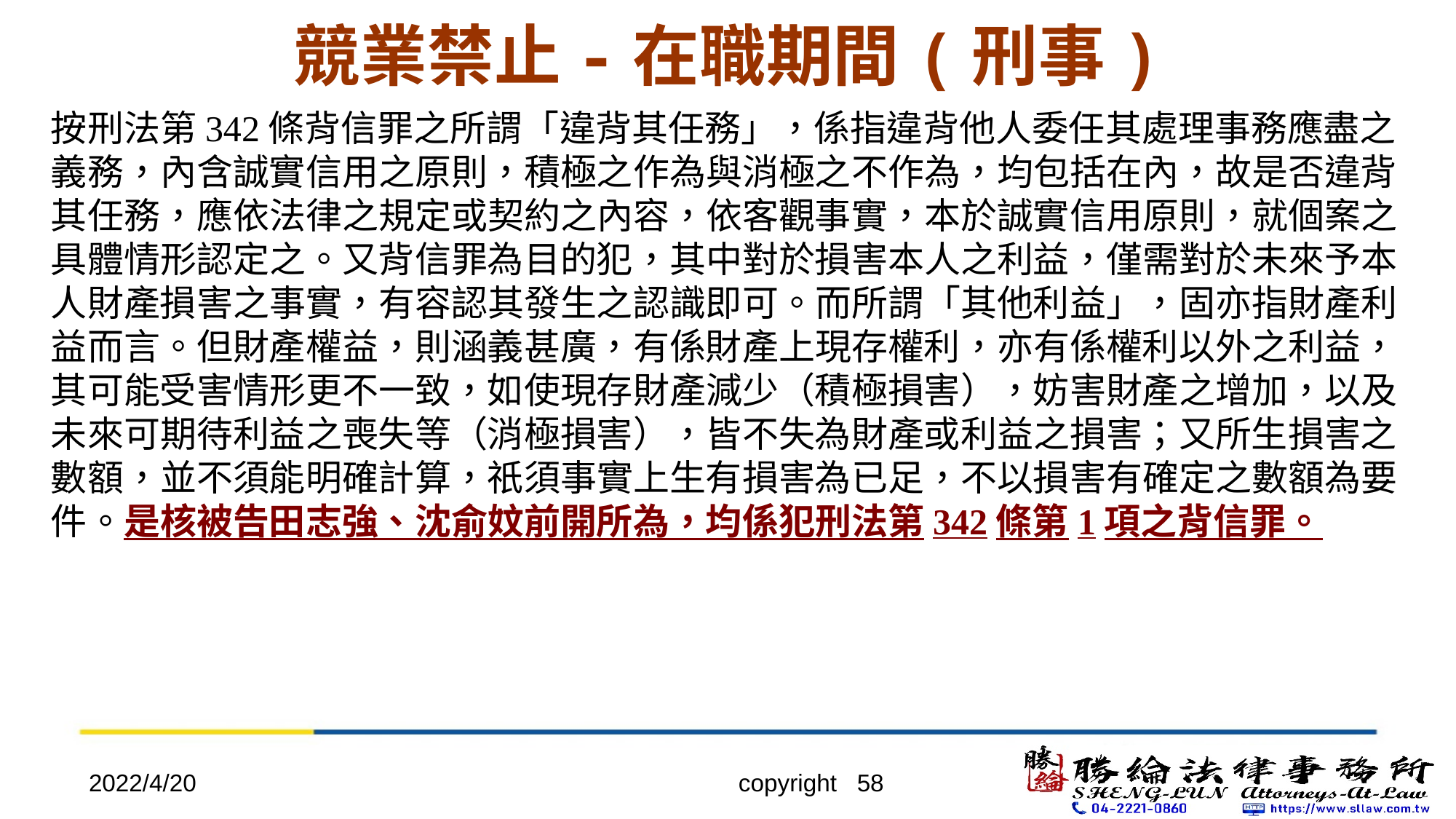

# 競業禁止-在職期間(刑事)
按刑法第342條背信罪之所謂「違背其任務」，係指違背他人委任其處理事務應盡之義務，內含誠實信用之原則，積極之作為與消極之不作為，均包括在內，故是否違背其任務，應依法律之規定或契約之內容，依客觀事實，本於誠實信用原則，就個案之具體情形認定之。又背信罪為目的犯，其中對於損害本人之利益，僅需對於未來予本人財產損害之事實，有容認其發生之認識即可。而所謂「其他利益」，固亦指財產利益而言。但財產權益，則涵義甚廣，有係財產上現存權利，亦有係權利以外之利益，其可能受害情形更不一致，如使現存財產減少（積極損害），妨害財產之增加，以及未來可期待利益之喪失等（消極損害），皆不失為財產或利益之損害；又所生損害之數額，並不須能明確計算，祇須事實上生有損害為已足，不以損害有確定之數額為要件。是核被告田志強、沈俞妏前開所為，均係犯刑法第342條第1項之背信罪。

2022/4/20
copyright   58